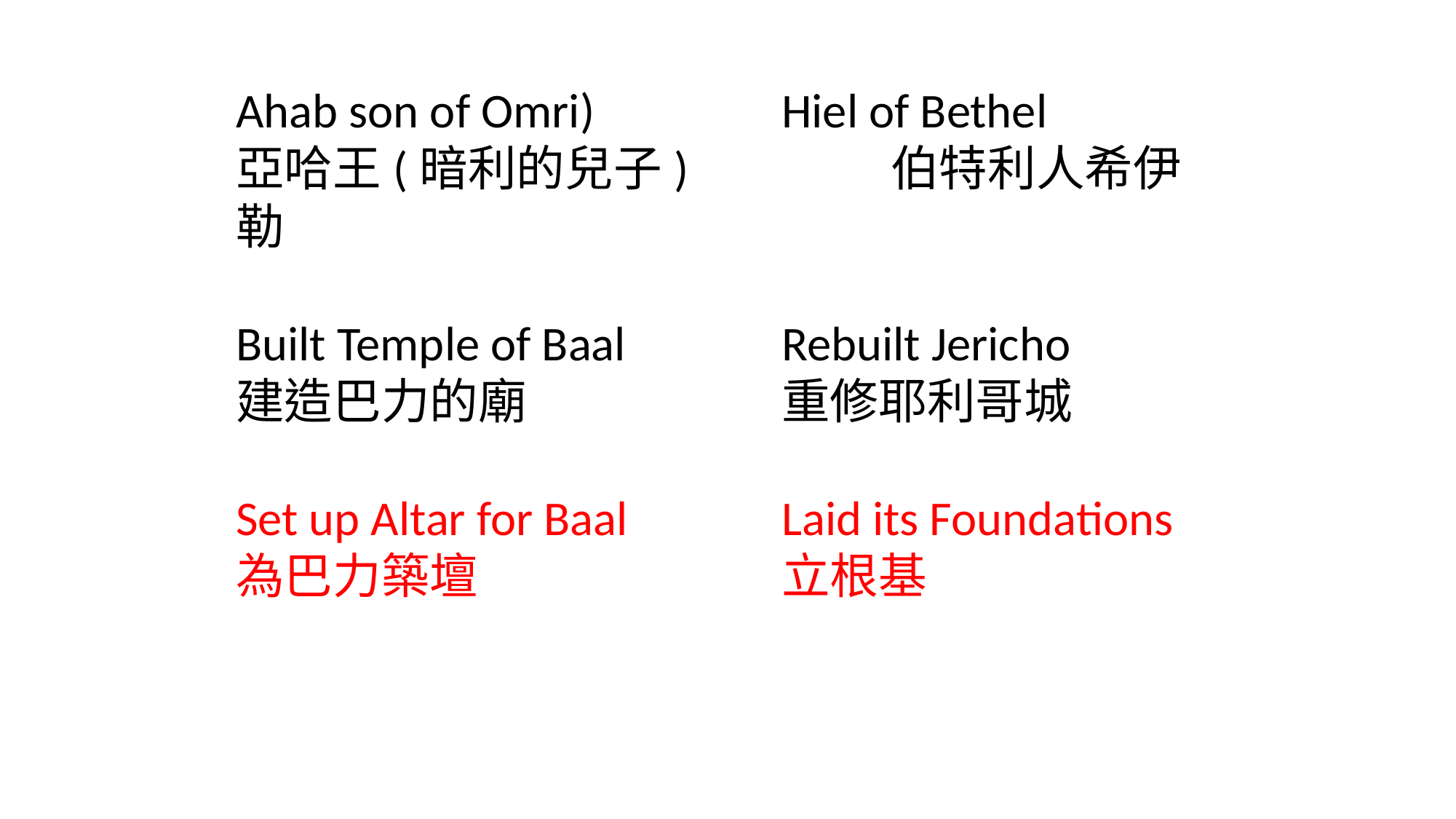

Ahab son of Omri)		Hiel of Bethel
亞哈王(暗利的兒子)		伯特利人希伊勒

Built Temple of Baal		Rebuilt Jericho
建造巴力的廟			重修耶利哥城

Set up Altar for Baal 		Laid its Foundations
為巴力築壇			立根基